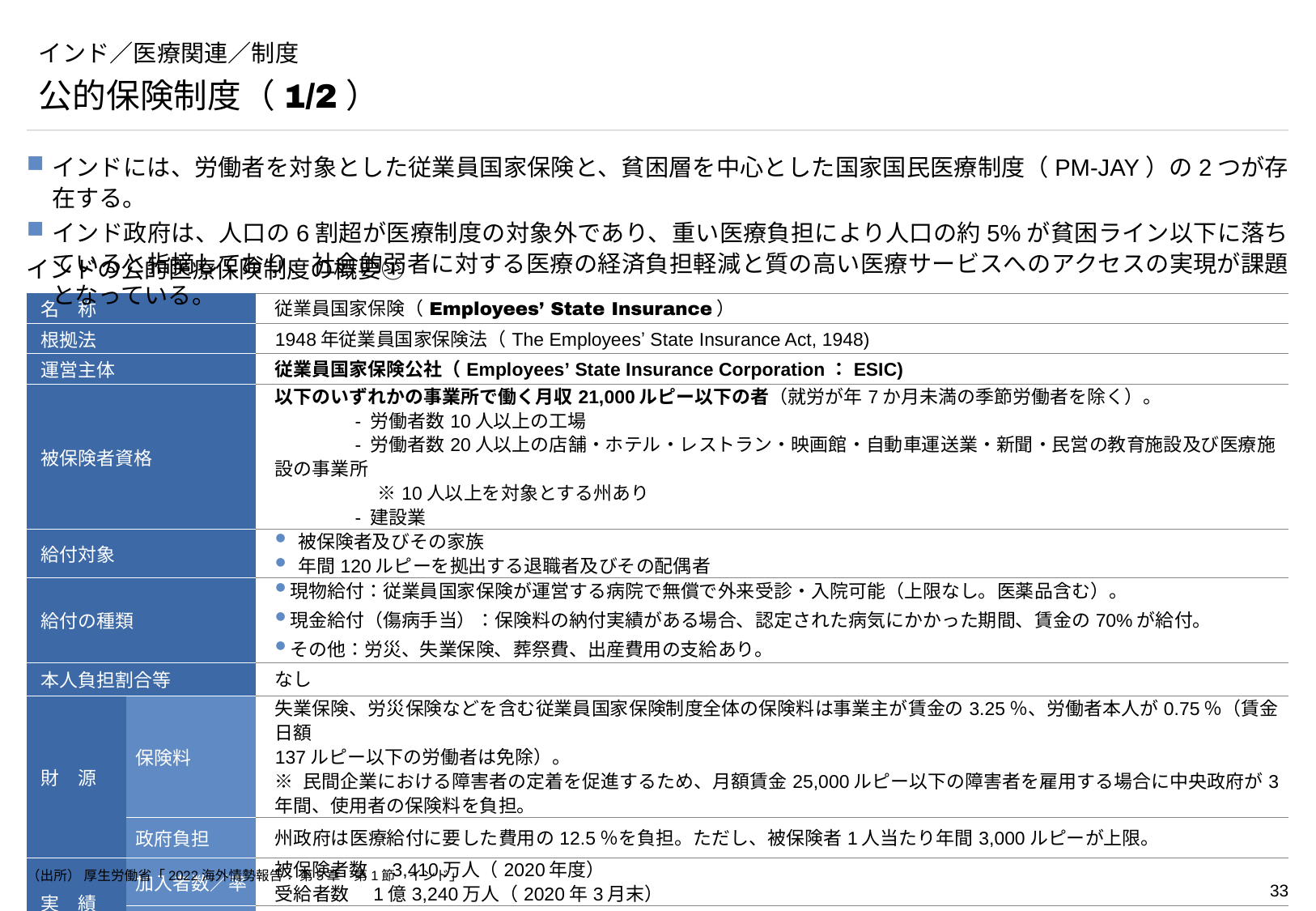

# インド／医療関連／制度
公的保険制度（1/2）
インドには、労働者を対象とした従業員国家保険と、貧困層を中心とした国家国民医療制度（PM-JAY）の2つが存在する。
インド政府は、人口の6割超が医療制度の対象外であり、重い医療負担により人口の約5%が貧困ライン以下に落ちていると指摘しており、社会的弱者に対する医療の経済負担軽減と質の高い医療サービスへのアクセスの実現が課題となっている。
インドの公的医療保険制度の概要①
| 名　称 |  | 従業員国家保険（Employees’ State Insurance） |
| --- | --- | --- |
| 根拠法 |  | 1948年従業員国家保険法（The Employeesʼ State Insurance Act, 1948) |
| 運営主体 |  | 従業員国家保険公社（Employeesʼ State Insurance Corporation：ESIC) |
| 被保険者資格 |  | 以下のいずれかの事業所で働く月収21,000ルピー以下の者（就労が年7か月未満の季節労働者を除く）。 　　　　- 労働者数10人以上の工場 　　　　- 労働者数20人以上の店舗・ホテル・レストラン・映画館・自動車運送業・新聞・民営の教育施設及び医療施設の事業所 　　　　　※10人以上を対象とする州あり 　　　　- 建設業 |
| 給付対象 |  | 被保険者及びその家族 年間120ルピーを拠出する退職者及びその配偶者 |
| 給付の種類 |  | 現物給付：従業員国家保険が運営する病院で無償で外来受診・入院可能（上限なし。医薬品含む）。 現金給付（傷病手当）：保険料の納付実績がある場合、認定された病気にかかった期間、賃金の70%が給付。 その他：労災、失業保険、葬祭費、出産費用の支給あり。 |
| 本人負担割合等 |  | なし |
| 財　源 | 保険料 | 失業保険、労災保険などを含む従業員国家保険制度全体の保険料は事業主が賃金の3.25％、労働者本人が0.75％（賃金日額 137ルピー以下の労働者は免除）。 ※ 民間企業における障害者の定着を促進するため、月額賃金25,000ルピー以下の障害者を雇用する場合に中央政府が3年間、使用者の保険料を負担。 |
|  | 政府負担 | 州政府は医療給付に要した費用の12.5％を負担。ただし、被保険者1人当たり年間3,000ルピーが上限。 |
| 実　績 | 加入者数／率 | 被保険者数　3,410万人（2020年度） 受給者数　1億3,240万人（2020年3月末） |
|  | 支払総額 | 医療給付支出額：：1,296億5,330万ルピー（2020年度） |
（出所） 厚生労働省「2022海外情勢報告： 第5章　第1節　インド」